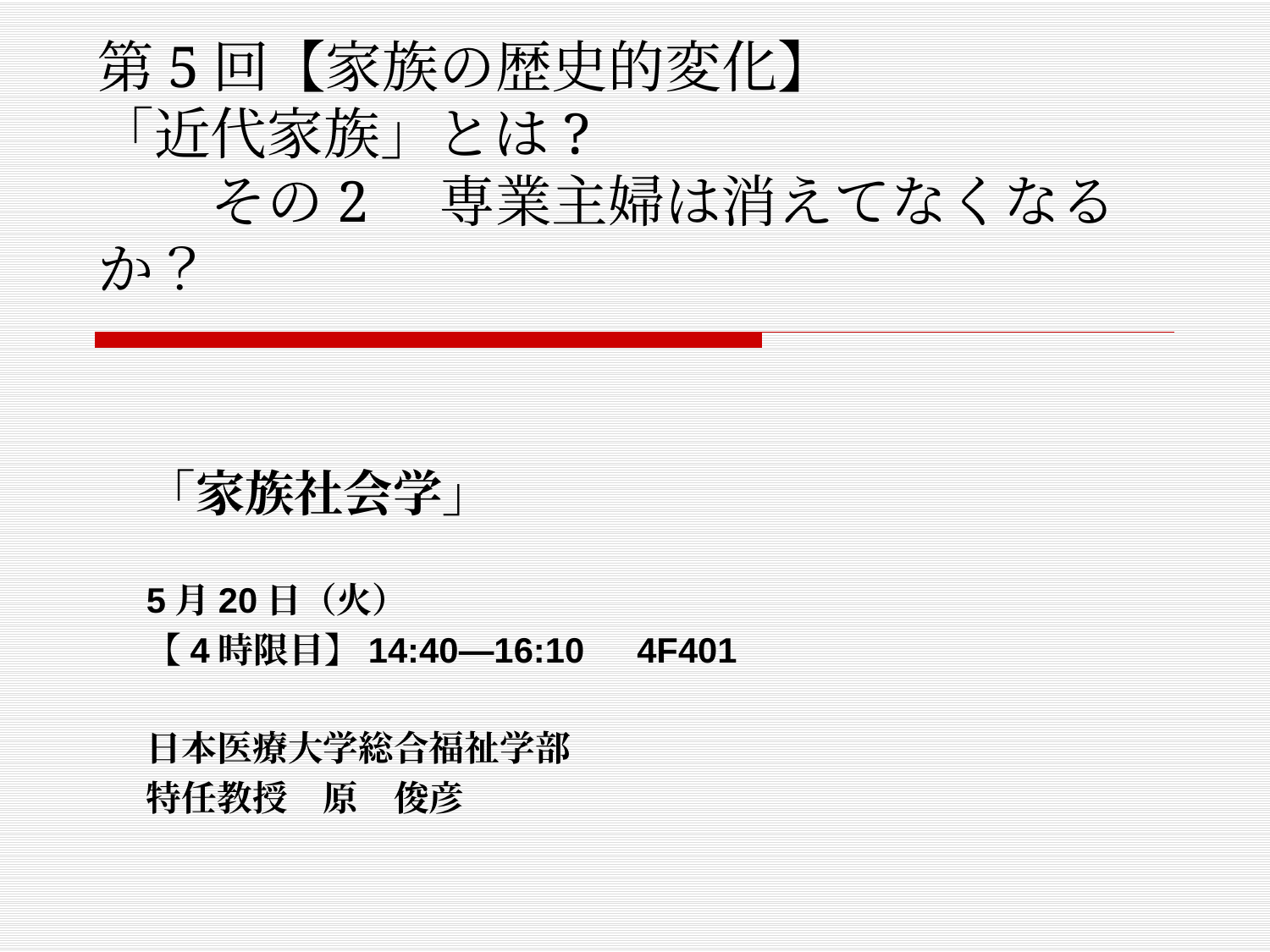

# 第5回【家族の歴史的変化】 「近代家族」とは? 　　その2　専業主婦は消えてなくなるか？
「家族社会学」

5月20日（火）
【4時限目】14:40―16:10　4F401

日本医療大学総合福祉学部
特任教授　原　俊彦